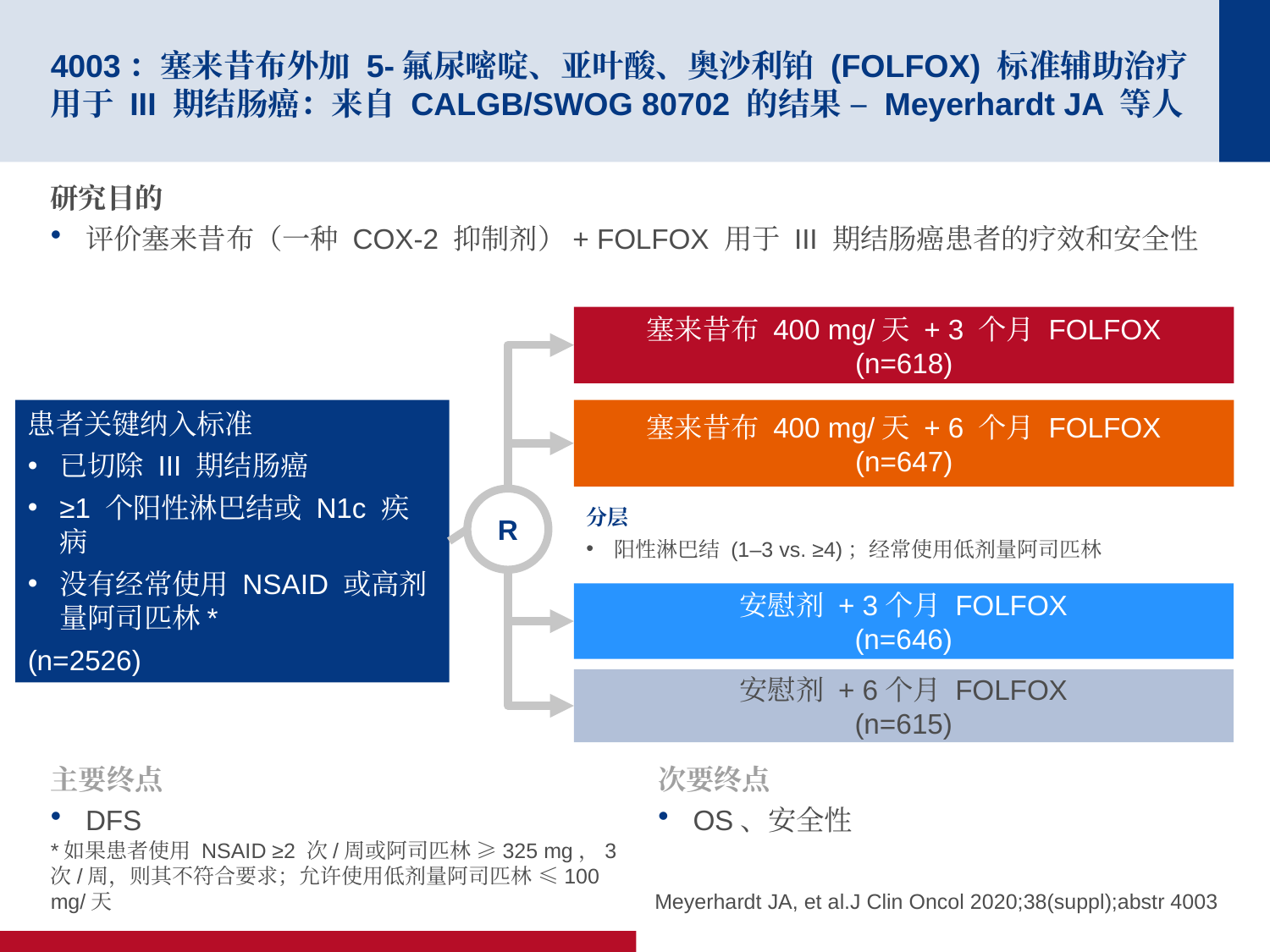

# 4003：塞来昔布外加 5-氟尿嘧啶、亚叶酸、奥沙利铂 (FOLFOX) 标准辅助治疗用于 III 期结肠癌：来自 CALGB/SWOG 80702 的结果 – Meyerhardt JA 等人
研究目的
评价塞来昔布（一种 COX-2 抑制剂）+ FOLFOX 用于 III 期结肠癌患者的疗效和安全性
塞来昔布 400 mg/天 + 3 个月 FOLFOX
(n=618)
患者关键纳入标准
已切除 III 期结肠癌
≥1 个阳性淋巴结或 N1c 疾病
没有经常使用 NSAID 或高剂量阿司匹林*
(n=2526)
塞来昔布 400 mg/天 + 6 个月 FOLFOX
(n=647)
R
分层
阳性淋巴结 (1–3 vs. ≥4)；经常使用低剂量阿司匹林
安慰剂 + 3个月 FOLFOX
(n=646)
安慰剂 + 6个月 FOLFOX
(n=615)
主要终点
DFS

次要终点
OS、安全性
*如果患者使用 NSAID ≥2 次/周或阿司匹林 ≥325 mg，3 次/周，则其不符合要求；允许使用低剂量阿司匹林 ≤100 mg/天
Meyerhardt JA, et al.J Clin Oncol 2020;38(suppl);abstr 4003